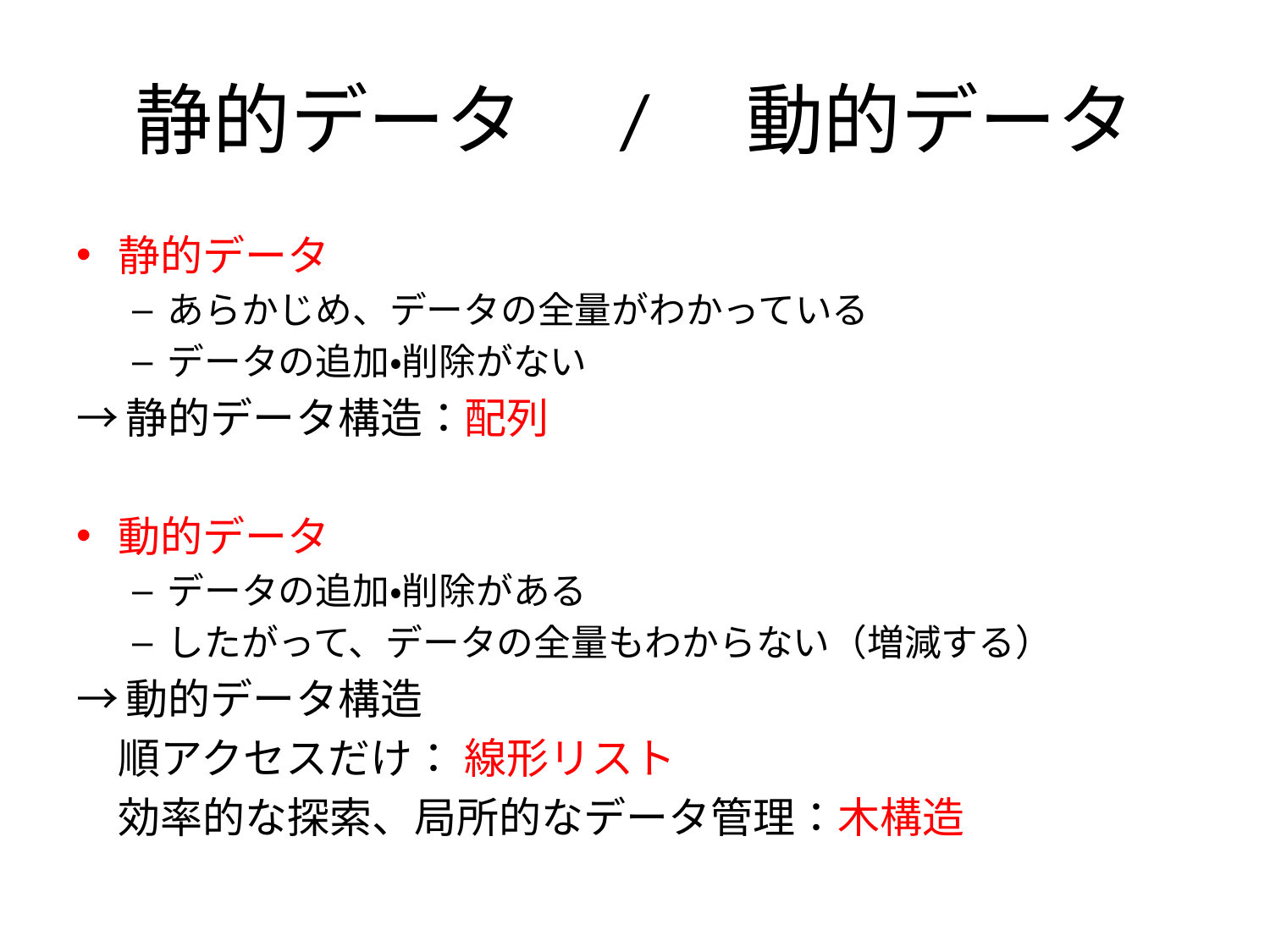

# 静的データ　/　動的データ
静的データ
あらかじめ、データの全量がわかっている
データの追加・削除がない
→静的データ構造：配列

動的データ
データの追加・削除がある
したがって、データの全量もわからない（増減する）
→動的データ構造
	順アクセスだけ： 線形リスト
	効率的な探索、局所的なデータ管理：木構造